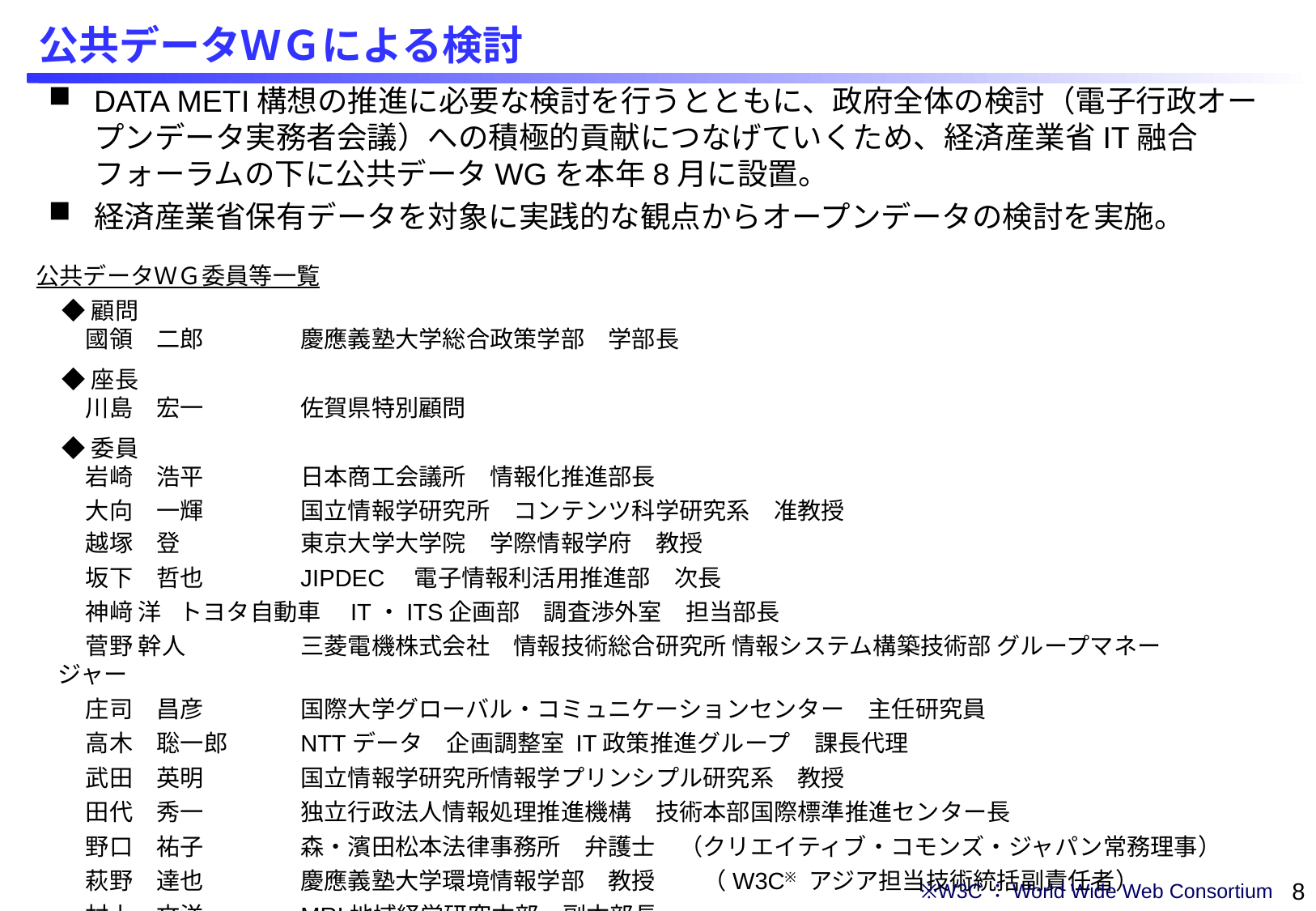

# 公共データＷＧによる検討
DATA METI構想の推進に必要な検討を行うとともに、政府全体の検討（電子行政オープンデータ実務者会議）への積極的貢献につなげていくため、経済産業省IT融合フォーラムの下に公共データWGを本年8月に設置。
経済産業省保有データを対象に実践的な観点からオープンデータの検討を実施。
公共データＷＧ委員等一覧
◆顧問
　國領　二郎	慶應義塾大学総合政策学部　学部長

◆座長
　川島　宏一	佐賀県特別顧問

◆委員
　岩崎　浩平　	日本商工会議所　情報化推進部長

　大向　一輝	国立情報学研究所　コンテンツ科学研究系　准教授

　越塚　登	東京大学大学院　学際情報学府　教授

　坂下　哲也	JIPDEC　電子情報利活用推進部　次長

　神﨑 洋	トヨタ自動車　IT・ITS企画部　調査渉外室　担当部長

　菅野 幹人	三菱電機株式会社　情報技術総合研究所 情報システム構築技術部 グループマネージャー

　庄司　昌彦	国際大学グローバル・コミュニケーションセンター　主任研究員

　高木　聡一郎	NTTデータ　企画調整室 IT政策推進グループ　課長代理

　武田　英明	国立情報学研究所情報学プリンシプル研究系　教授

　田代　秀一	独立行政法人情報処理推進機構　技術本部国際標準推進センター長

　野口　祐子	森・濱田松本法律事務所　弁護士　（クリエイティブ・コモンズ・ジャパン常務理事）

　萩野　達也	慶應義塾大学環境情報学部　教授　　（W3C※ アジア担当技術統括副責任者）

　村上　文洋	MRI地域経営研究本部　副本部長
8
※W3C：World Wide Web Consortium